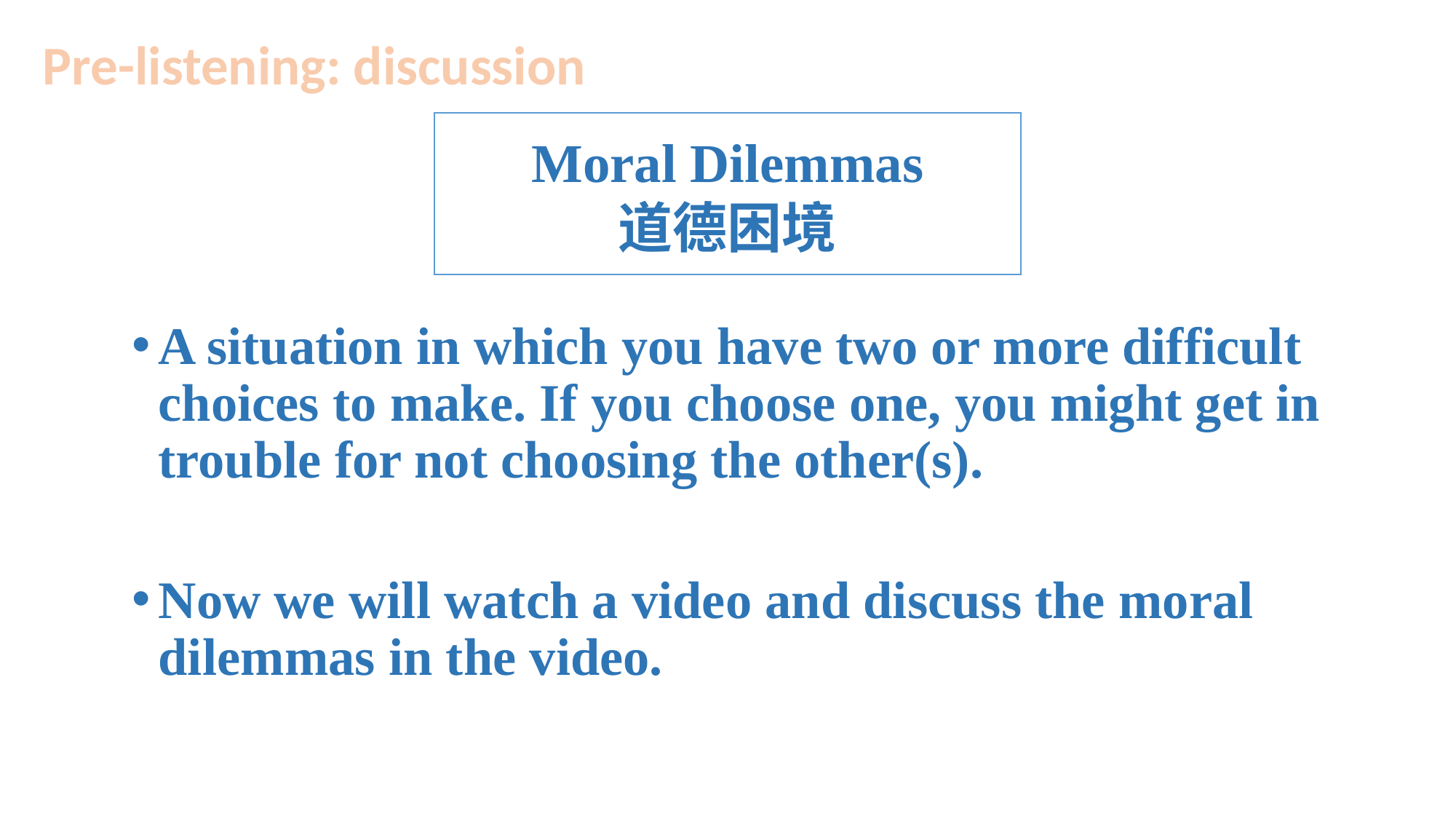

Pre-listening: discussion
Moral Dilemmas
道德困境
A situation in which you have two or more difficult choices to make. If you choose one, you might get in trouble for not choosing the other(s).

Now we will watch a video and discuss the moral dilemmas in the video.